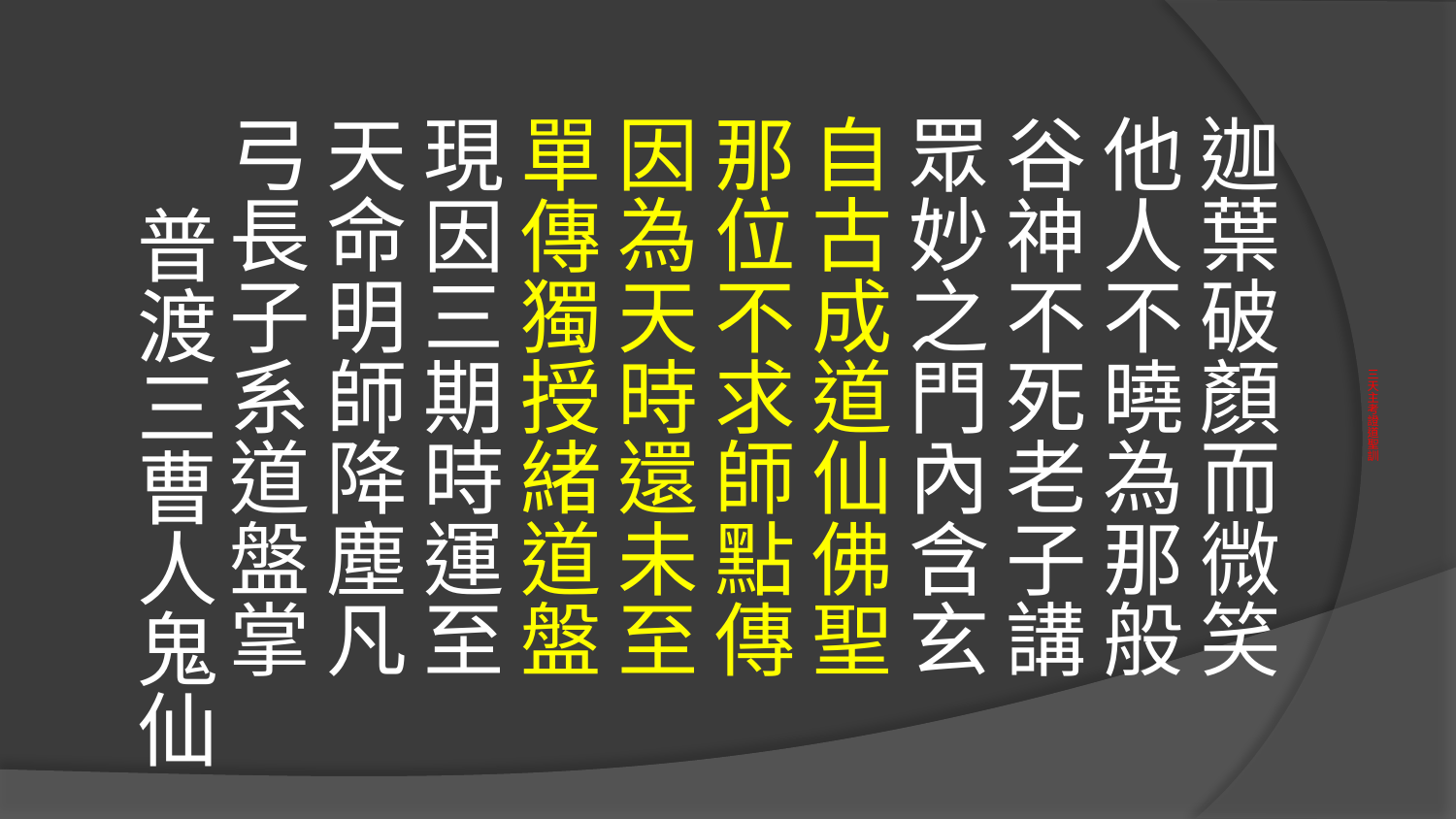

迦葉破顏而微笑   他人不曉為那般
谷神不死老子講   眾妙之門內含玄
自古成道仙佛聖   那位不求師點傳
因為天時還未至  單傳獨授緒道盤
現因三期時運至   天命明師降塵凡
弓長子系道盤掌           普渡三曹人鬼仙
# 三天主考證道聖訓